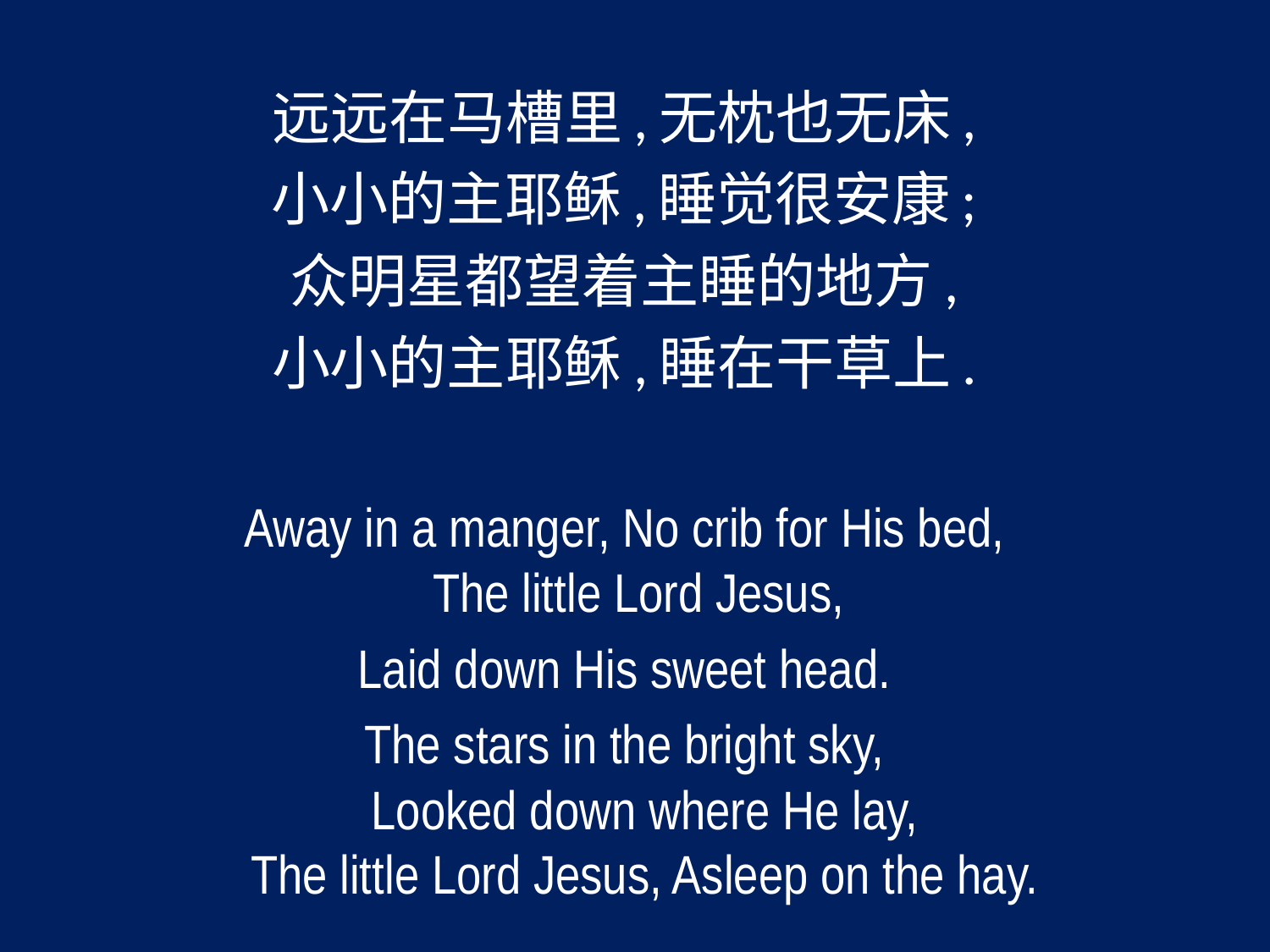

远远在马槽里,无枕也无床,
小小的主耶稣,睡觉很安康;
众明星都望着主睡的地方,
小小的主耶稣,睡在干草上.

Away in a manger, No crib for His bed,
The little Lord Jesus,
Laid down His sweet head.
The stars in the bright sky,
Looked down where He lay,
The little Lord Jesus, Asleep on the hay.